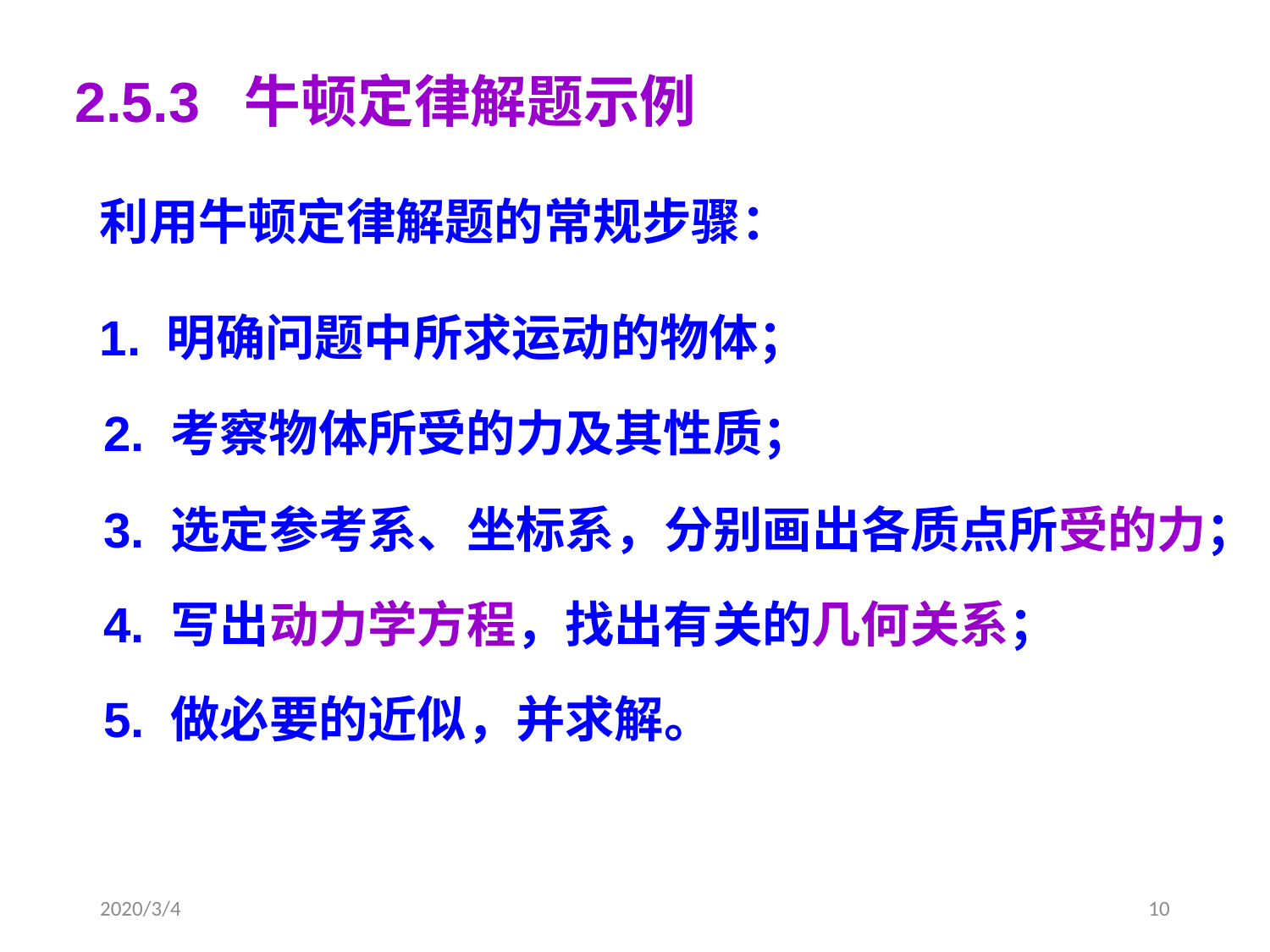

2.5.3  牛顿定律解题示例
利用牛顿定律解题的常规步骤：
1. 明确问题中所求运动的物体；
2. 考察物体所受的力及其性质；
3. 选定参考系、坐标系，分别画出各质点所受的力；
4. 写出动力学方程，找出有关的几何关系；
5. 做必要的近似，并求解。
2020/3/4
10